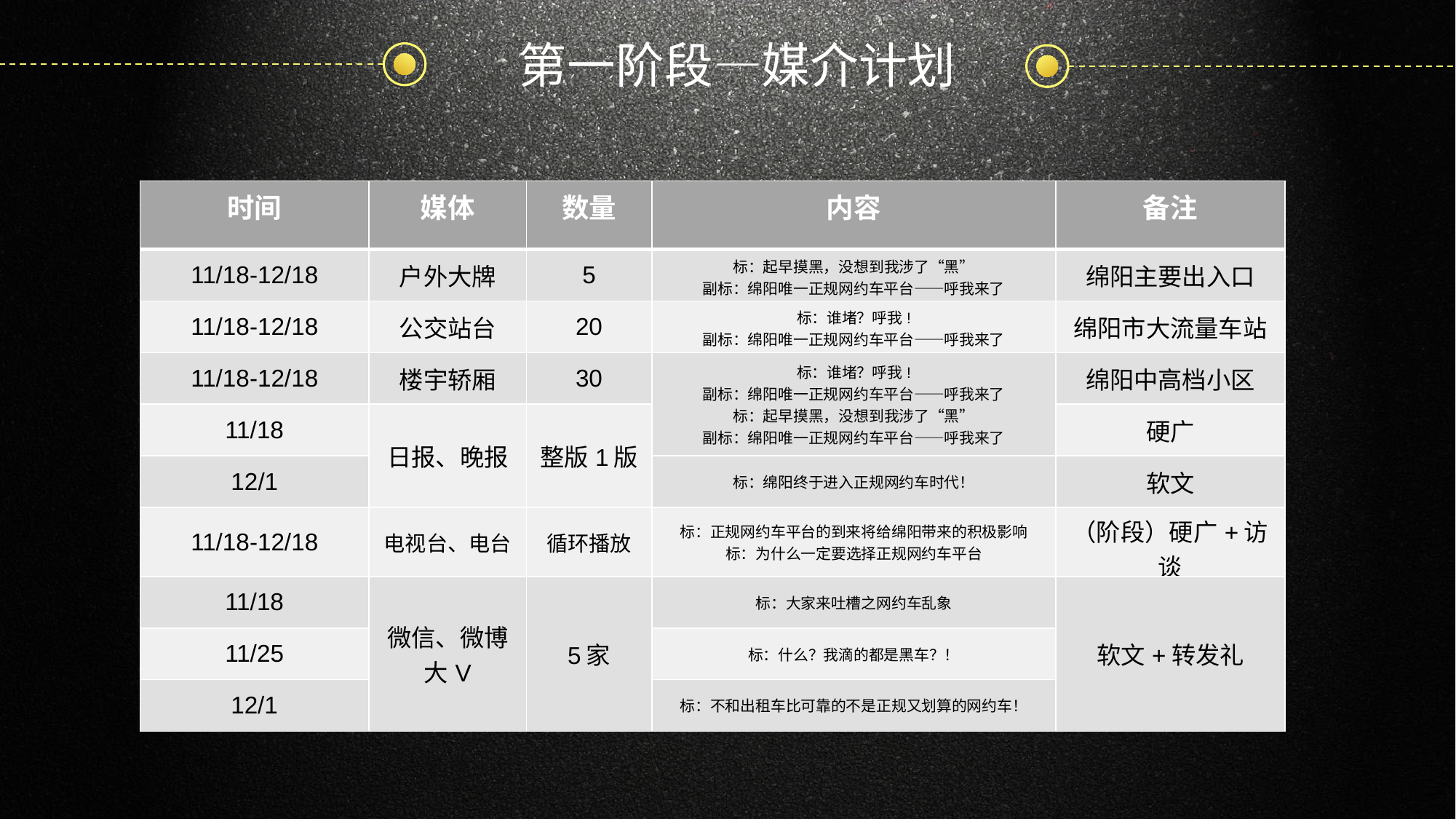

第一阶段—媒介计划

| 时间 | 媒体 | 数量 | 内容 | 备注 |
| --- | --- | --- | --- | --- |
| 11/18-12/18 | 户外大牌 | 5 | 标：起早摸黑，没想到我涉了“黑” 副标：绵阳唯一正规网约车平台——呼我来了 | 绵阳主要出入口 |
| 11/18-12/18 | 公交站台 | 20 | 标：谁堵？呼我! 副标：绵阳唯一正规网约车平台——呼我来了 | 绵阳市大流量车站 |
| 11/18-12/18 | 楼宇轿厢 | 30 | 标：谁堵？呼我! 副标：绵阳唯一正规网约车平台——呼我来了 标：起早摸黑，没想到我涉了“黑” 副标：绵阳唯一正规网约车平台——呼我来了 | 绵阳中高档小区 |
| 11/18 | 日报、晚报 | 整版1版 |  | 硬广 |
| 12/1 |  |  | 标：绵阳终于进入正规网约车时代！ | 软文 |
| 11/18-12/18 | 电视台、电台 | 循环播放 | 标：正规网约车平台的到来将给绵阳带来的积极影响 标：为什么一定要选择正规网约车平台 | （阶段）硬广+访谈 |
| 11/18 | 微信、微博大V | 5家 | 标：大家来吐槽之网约车乱象 | 软文+转发礼 |
| 11/25 |  |  | 标：什么？我滴的都是黑车？！ |  |
| 12/1 |  |  | 标：不和出租车比可靠的不是正规又划算的网约车！ |  |